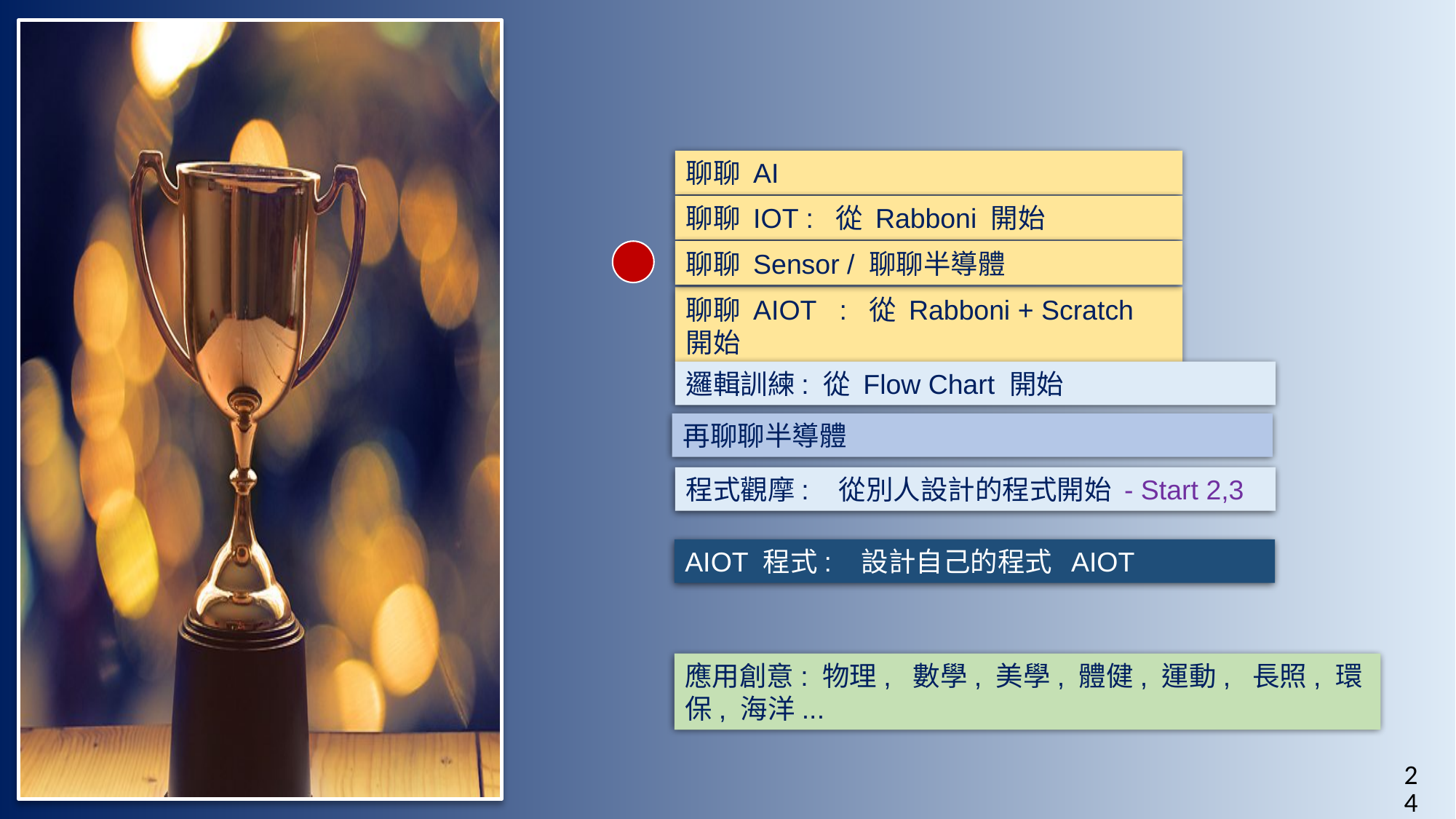

聊聊 AI
聊聊 IOT :  從 Rabboni 開始
聊聊 Sensor / 聊聊半導體
聊聊 AIOT   :  從 Rabboni + Scratch 開始
邏輯訓練: 從 Flow Chart 開始
程式觀摩:   從別人設計的程式開始 - Start 2,3
AIOT 程式:   設計自己的程式  AIOT
應用創意: 物理,  數學, 美學, 體健, 運動,  長照, 環保, 海洋...

再聊聊半導體
24